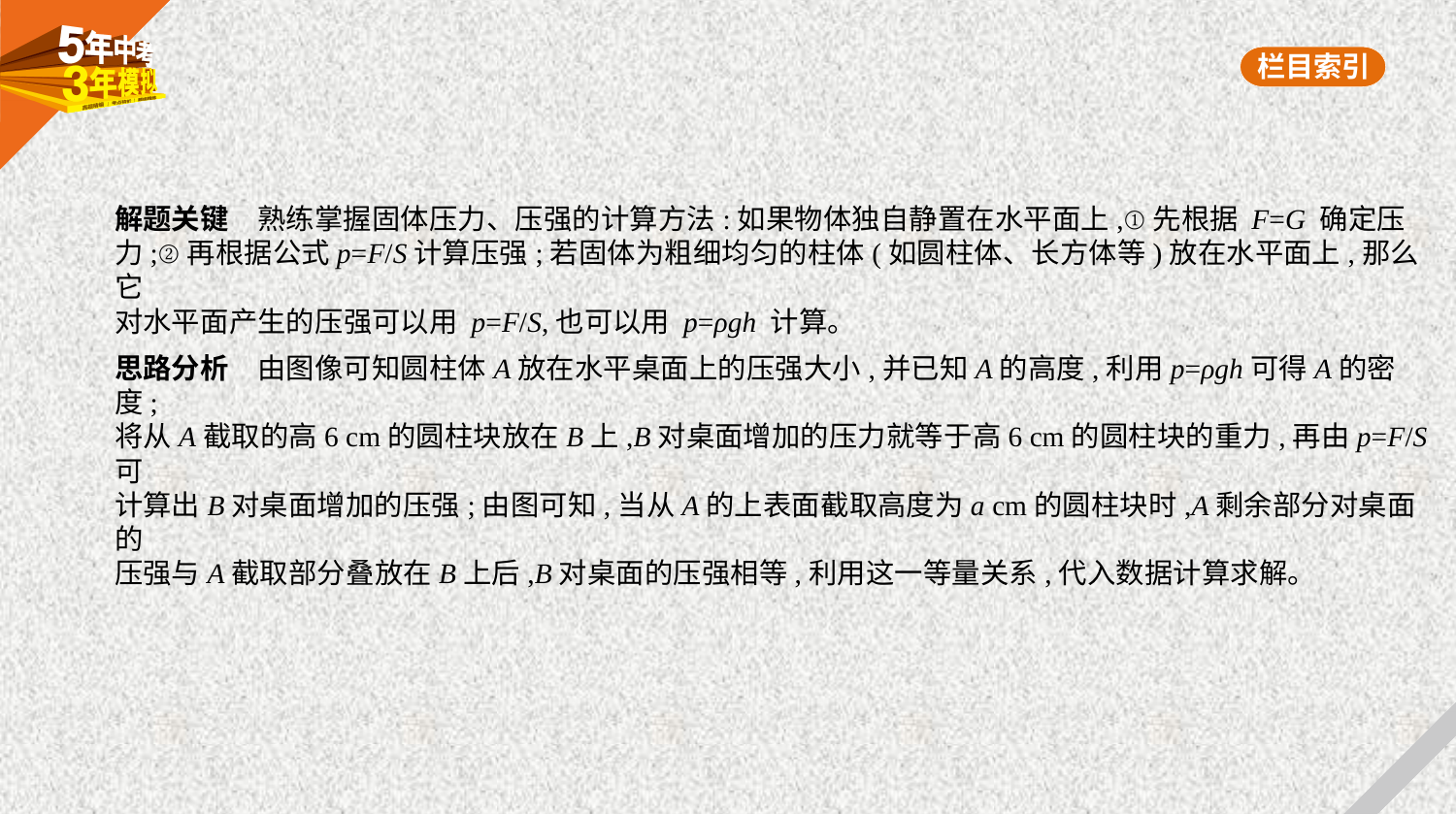

解题关键　熟练掌握固体压力、压强的计算方法:如果物体独自静置在水平面上,①先根据 F=G 确定压
力;②再根据公式p=F/S计算压强;若固体为粗细均匀的柱体(如圆柱体、长方体等)放在水平面上,那么它
对水平面产生的压强可以用 p=F/S,也可以用 p=ρgh 计算。
思路分析　由图像可知圆柱体A放在水平桌面上的压强大小,并已知A的高度,利用p=ρgh可得A的密度;
将从A截取的高6 cm的圆柱块放在B上,B对桌面增加的压力就等于高6 cm的圆柱块的重力,再由p=F/S可
计算出B对桌面增加的压强;由图可知,当从A的上表面截取高度为a cm的圆柱块时,A剩余部分对桌面的
压强与A截取部分叠放在B上后,B对桌面的压强相等,利用这一等量关系,代入数据计算求解。